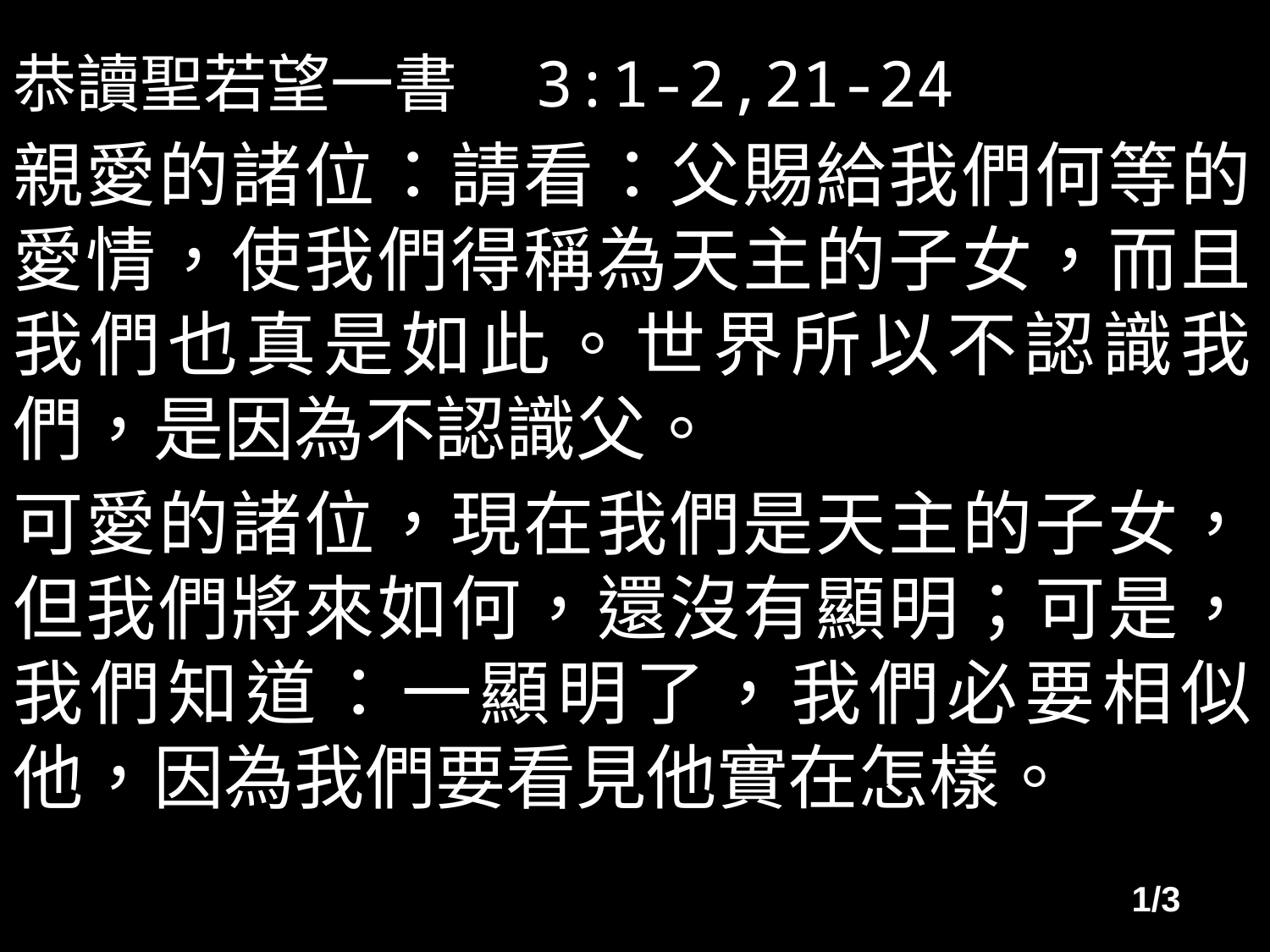

恭讀聖若望一書　3:1-2,21-24
親愛的諸位：請看：父賜給我們何等的愛情，使我們得稱為天主的子女，而且我們也真是如此。世界所以不認識我們，是因為不認識父。
可愛的諸位，現在我們是天主的子女，但我們將來如何，還沒有顯明；可是，我們知道：一顯明了，我們必要相似他，因為我們要看見他實在怎樣。

   1/3